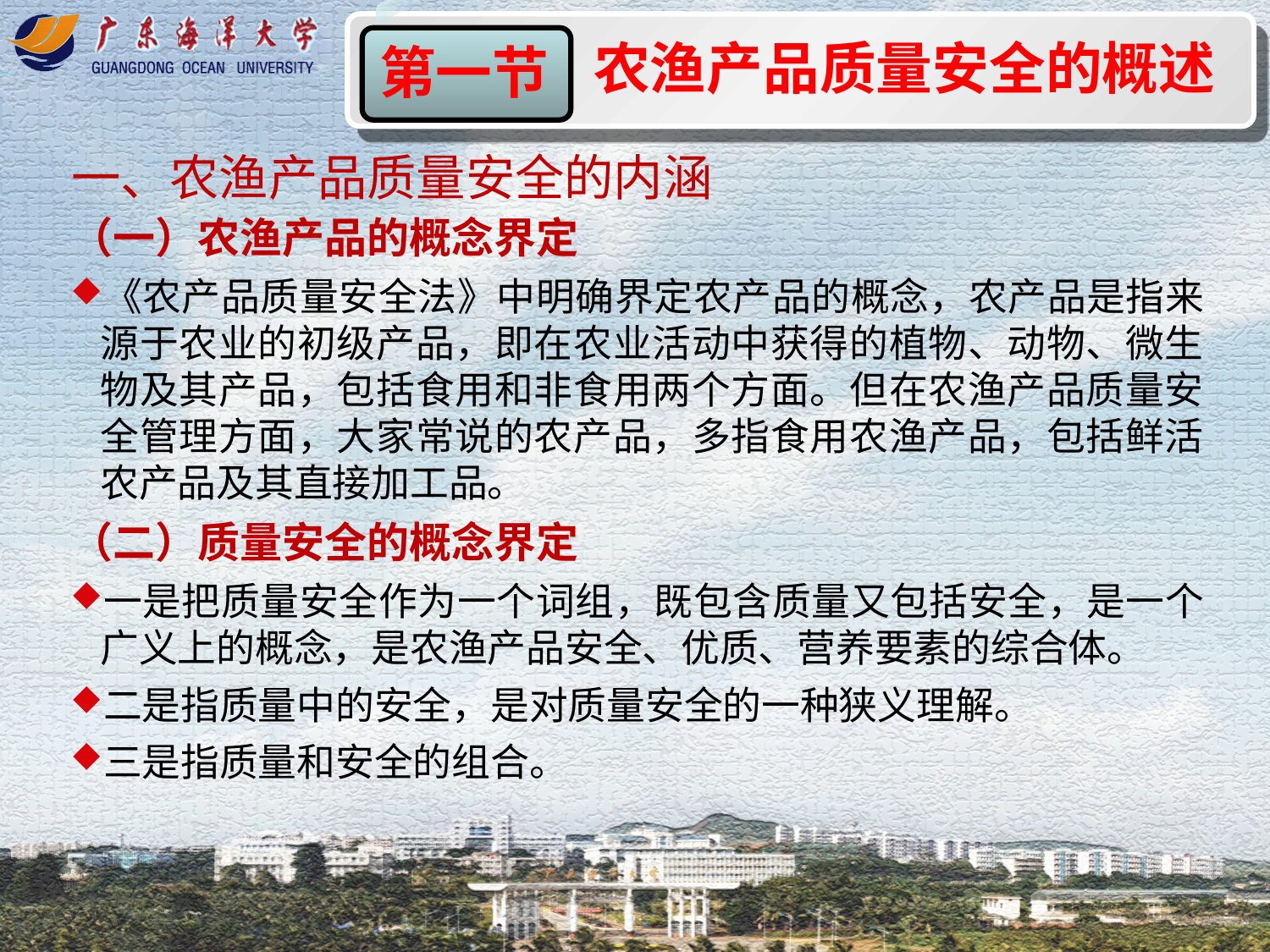

农渔产品质量安全的概述

第一节
一、农渔产品质量安全的内涵
（一）农渔产品的概念界定
《农产品质量安全法》中明确界定农产品的概念，农产品是指来源于农业的初级产品，即在农业活动中获得的植物、动物、微生物及其产品，包括食用和非食用两个方面。但在农渔产品质量安全管理方面，大家常说的农产品，多指食用农渔产品，包括鲜活农产品及其直接加工品。
（二）质量安全的概念界定
一是把质量安全作为一个词组，既包含质量又包括安全，是一个广义上的概念，是农渔产品安全、优质、营养要素的综合体。
二是指质量中的安全，是对质量安全的一种狭义理解。
三是指质量和安全的组合。